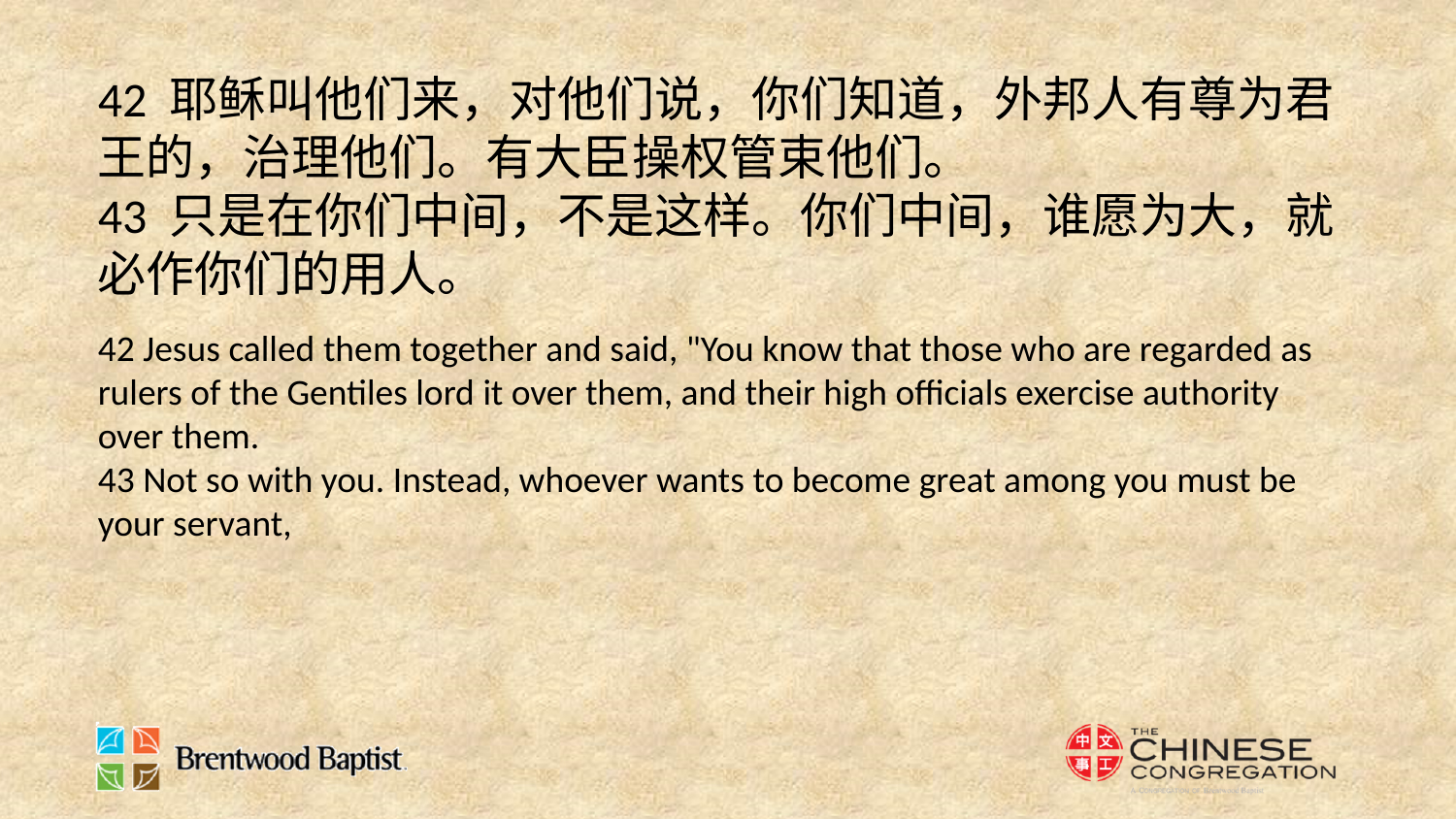

42 耶稣叫他们来，对他们说，你们知道，外邦人有尊为君王的，治理他们。有大臣操权管束他们。
43 只是在你们中间，不是这样。你们中间，谁愿为大，就必作你们的用人。

42 Jesus called them together and said, "You know that those who are regarded as rulers of the Gentiles lord it over them, and their high officials exercise authority over them.
43 Not so with you. Instead, whoever wants to become great among you must be your servant,